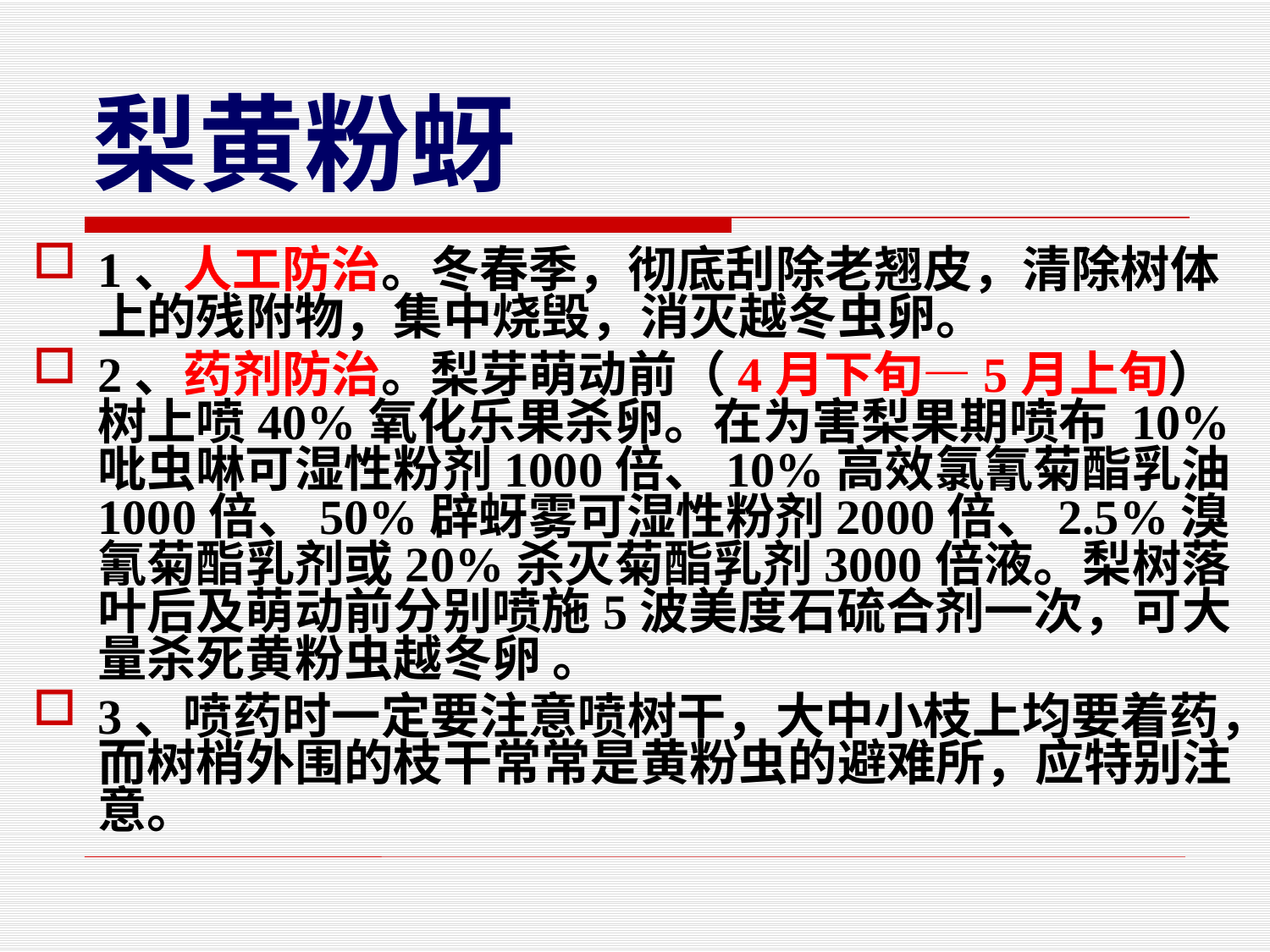

# 梨黄粉蚜
1、人工防治。冬春季，彻底刮除老翘皮，清除树体上的残附物，集中烧毁，消灭越冬虫卵。
2、药剂防治。梨芽萌动前（4月下旬—5月上旬）树上喷40%氧化乐果杀卵。在为害梨果期喷布 10%吡虫啉可湿性粉剂1000倍、10%高效氯氰菊酯乳油1000倍、50%辟蚜雾可湿性粉剂2000倍、2.5%溴氰菊酯乳剂或20%杀灭菊酯乳剂3000倍液。梨树落叶后及萌动前分别喷施5波美度石硫合剂一次，可大量杀死黄粉虫越冬卵 。
3、喷药时一定要注意喷树干，大中小枝上均要着药，而树梢外围的枝干常常是黄粉虫的避难所，应特别注意。